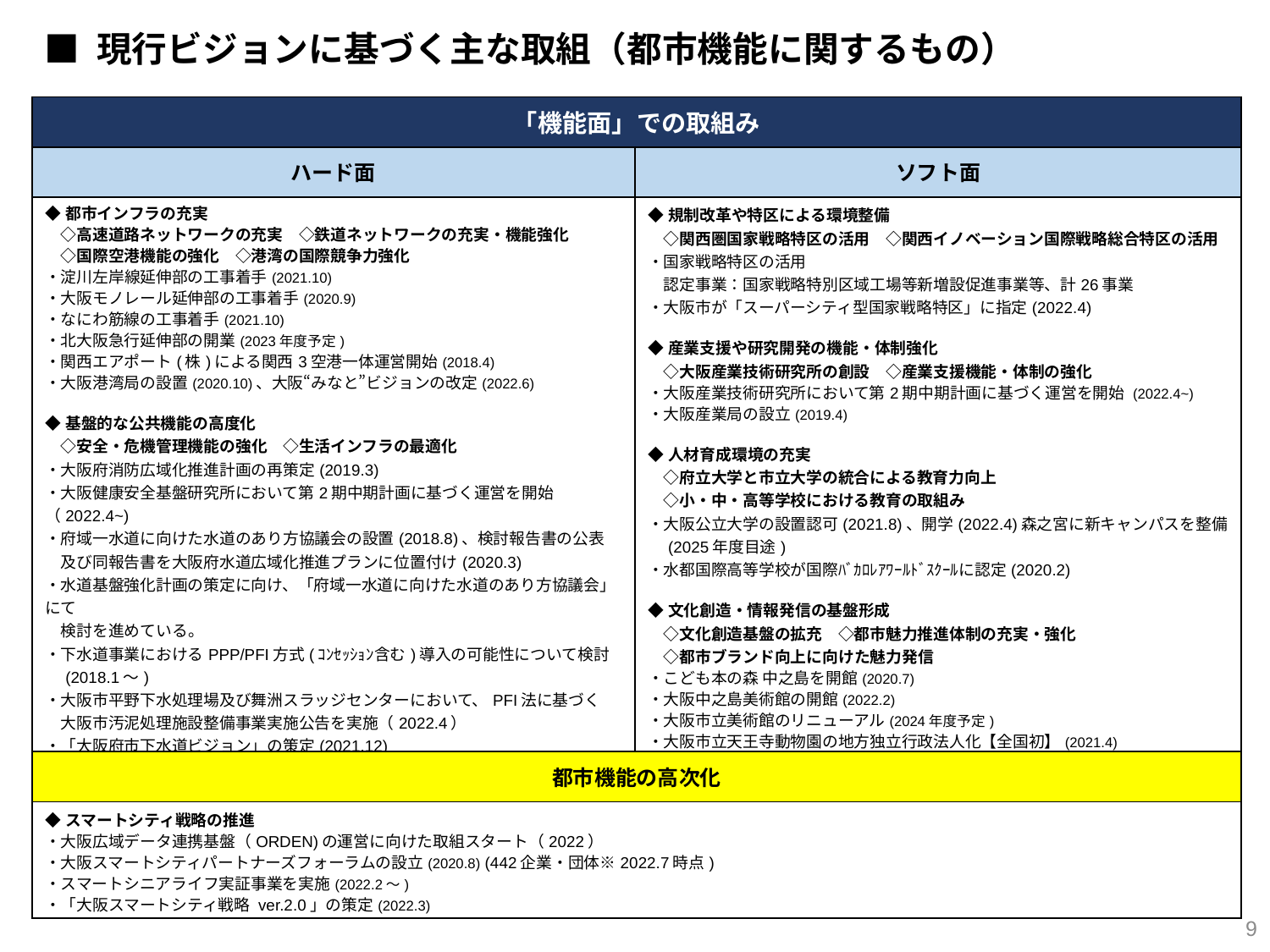

■ 現行ビジョンに基づく主な取組（都市機能に関するもの）
| 「機能面」での取組み |  |
| --- | --- |
| ハード面 | ソフト面 |
| ◆都市インフラの充実 　◇高速道路ネットワークの充実　◇鉄道ネットワークの充実・機能強化　 　◇国際空港機能の強化　◇港湾の国際競争力強化 ・淀川左岸線延伸部の工事着手(2021.10) ・大阪モノレール延伸部の工事着手(2020.9) ・なにわ筋線の工事着手(2021.10) ・北大阪急行延伸部の開業(2023年度予定) ・関西エアポート(株)による関西3空港一体運営開始(2018.4) ・大阪港湾局の設置(2020.10)、大阪“みなと”ビジョンの改定(2022.6) ◆基盤的な公共機能の高度化 　◇安全・危機管理機能の強化　◇生活インフラの最適化 ・大阪府消防広域化推進計画の再策定(2019.3) ・大阪健康安全基盤研究所において第2期中期計画に基づく運営を開始（2022.4~) ・府域一水道に向けた水道のあり方協議会の設置(2018.8)、検討報告書の公表 　及び同報告書を大阪府水道広域化推進プランに位置付け(2020.3) ・水道基盤強化計画の策定に向け、「府域一水道に向けた水道のあり方協議会」にて 　検討を進めている。 ・下水道事業におけるPPP/PFI方式(ｺﾝｾｯｼｮﾝ含む)導入の可能性について検討 　(2018.1～) ・大阪市平野下水処理場及び舞洲スラッジセンターにおいて、PFI法に基づく 　大阪市汚泥処理施設整備事業実施公告を実施（2022.4） ・「大阪府市下水道ビジョン」の策定(2021.12) | ◆規制改革や特区による環境整備 　◇関西圏国家戦略特区の活用　◇関西イノベーション国際戦略総合特区の活用 ・国家戦略特区の活用 　認定事業：国家戦略特別区域工場等新増設促進事業等、計26事業 ・大阪市が「スーパーシティ型国家戦略特区」に指定(2022.4) ◆産業支援や研究開発の機能・体制強化 　◇大阪産業技術研究所の創設　◇産業支援機能・体制の強化 ・大阪産業技術研究所において第2期中期計画に基づく運営を開始 (2022.4~) ・大阪産業局の設立(2019.4) ◆人材育成環境の充実 　◇府立大学と市立大学の統合による教育力向上　 　◇小・中・高等学校における教育の取組み ・大阪公立大学の設置認可(2021.8)、開学(2022.4)森之宮に新キャンパスを整備 　(2025年度目途) ・水都国際高等学校が国際ﾊﾞｶﾛﾚｱﾜｰﾙﾄﾞｽｸｰﾙに認定(2020.2) 　 ◆文化創造・情報発信の基盤形成 　◇文化創造基盤の拡充　◇都市魅力推進体制の充実・強化　 　◇都市ブランド向上に向けた魅力発信 ・こども本の森 中之島を開館(2020.7) ・大阪中之島美術館の開館(2022.2) ・大阪市立美術館のリニューアル(2024年度予定) ・大阪市立天王寺動物園の地方独立行政法人化【全国初】(2021.4) ・新たな管理運営制度(PMO型指定管理)の導入(服部緑地、浜寺公園、 　二色の浜公園)(2022.5) |
| 都市機能の高次化 |  |
| ◆スマートシティ戦略の推進 ・大阪広域データ連携基盤（ORDEN)の運営に向けた取組スタート（2022） ・大阪スマートシティパートナーズフォーラムの設立(2020.8) (442企業・団体※2022.7時点) ・スマートシニアライフ実証事業を実施(2022.2～) ・「大阪スマートシティ戦略 ver.2.0」の策定(2022.3) |  |
9